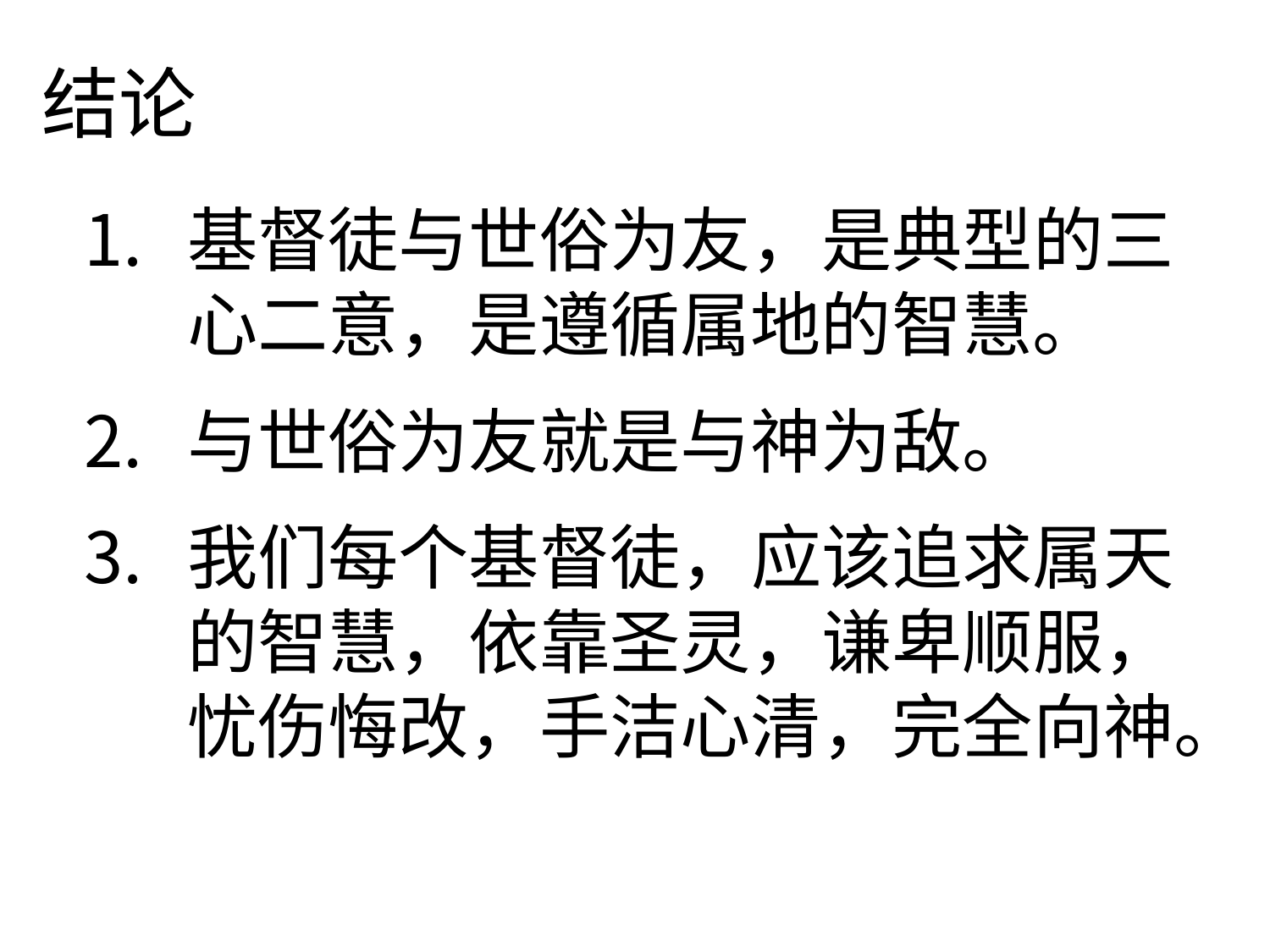

# 结论
基督徒与世俗为友，是典型的三心二意，是遵循属地的智慧。
与世俗为友就是与神为敌。
我们每个基督徒，应该追求属天的智慧，依靠圣灵，谦卑顺服，忧伤悔改，手洁心清，完全向神。